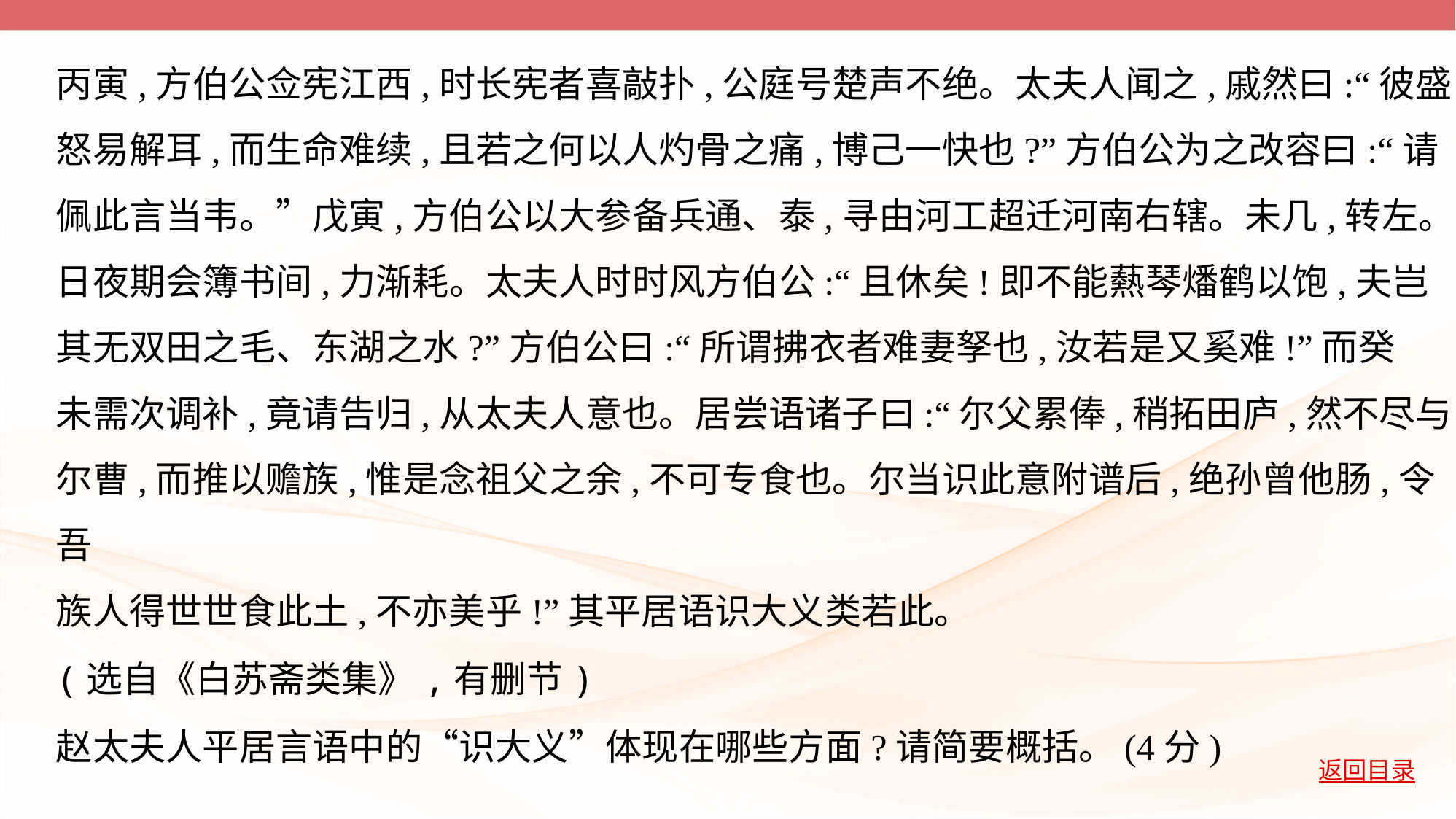

丙寅,方伯公佥宪江西,时长宪者喜敲扑,公庭号楚声不绝。太夫人闻之,戚然曰:“彼盛
怒易解耳,而生命难续,且若之何以人灼骨之痛,博己一快也?”方伯公为之改容曰:“请
佩此言当韦。”戊寅,方伯公以大参备兵通、泰,寻由河工超迁河南右辖。未几,转左。
日夜期会簿书间,力渐耗。太夫人时时风方伯公:“且休矣!即不能爇琴燔鹤以饱,夫岂
其无双田之毛、东湖之水?”方伯公曰:“所谓拂衣者难妻孥也,汝若是又奚难!”而癸
未需次调补,竟请告归,从太夫人意也。居尝语诸子曰:“尔父累俸,稍拓田庐,然不尽与
尔曹,而推以赡族,惟是念祖父之余,不可专食也。尔当识此意附谱后,绝孙曾他肠,令吾
族人得世世食此土,不亦美乎!”其平居语识大义类若此。
(选自《白苏斋类集》,有删节)
赵太夫人平居言语中的“识大义”体现在哪些方面?请简要概括。(4分)